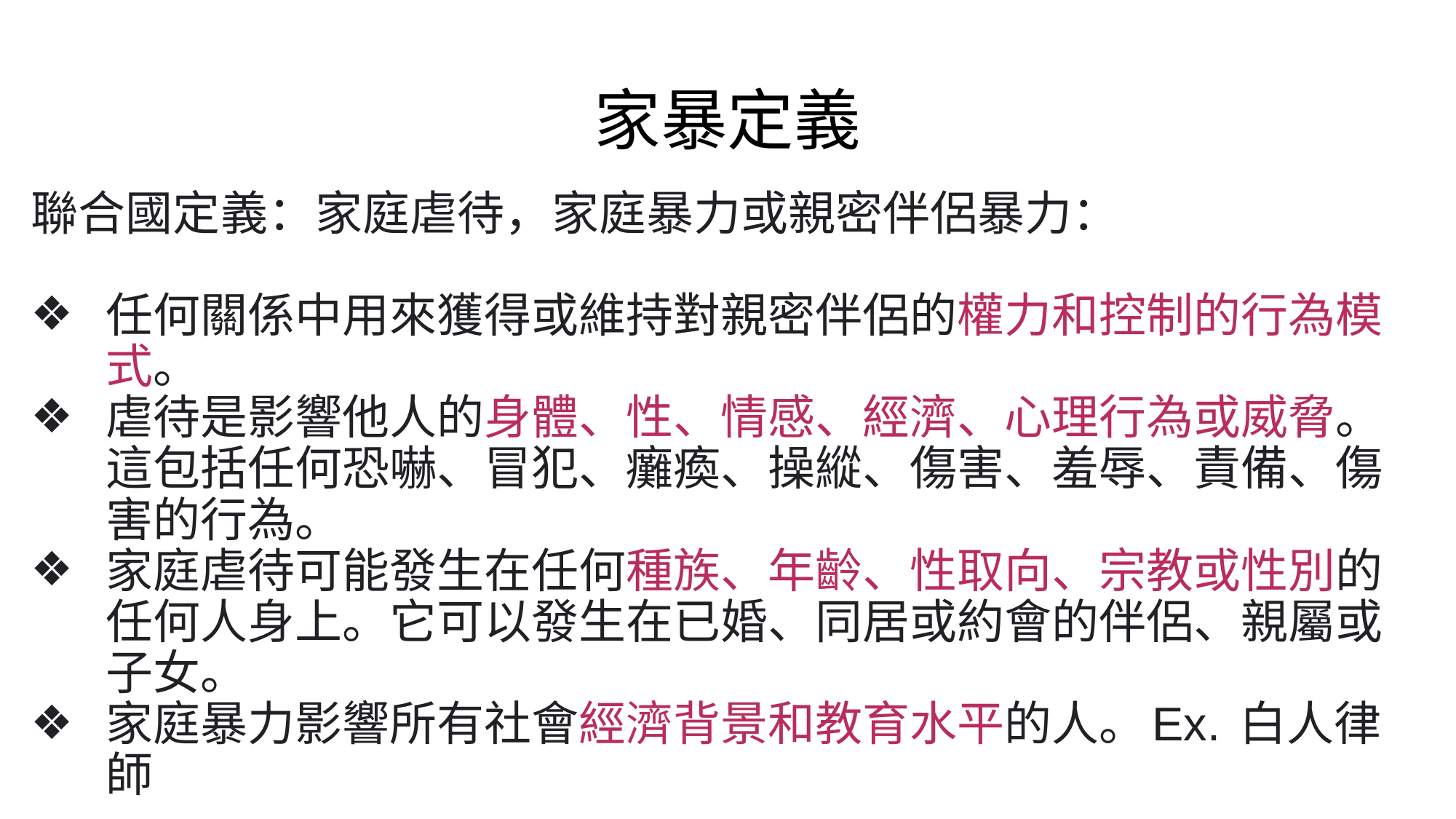

# 家暴定義
聯合國定義：家庭虐待，家庭暴力或親密伴侶暴力：

任何關係中用來獲得或維持對親密伴侶的權力和控制的行為模式。
虐待是影響他人的身體、性、情感、經濟、心理行為或威脅。這包括任何恐嚇、冒犯、癱瘓、操縱、傷害、羞辱、責備、傷害的行為。
家庭虐待可能發生在任何種族、年齡、性取向、宗教或性別的任何人身上。它可以發生在已婚、同居或約會的伴侶、親屬或子女。
家庭暴力影響所有社會經濟背景和教育水平的人。Ex. 白人律師